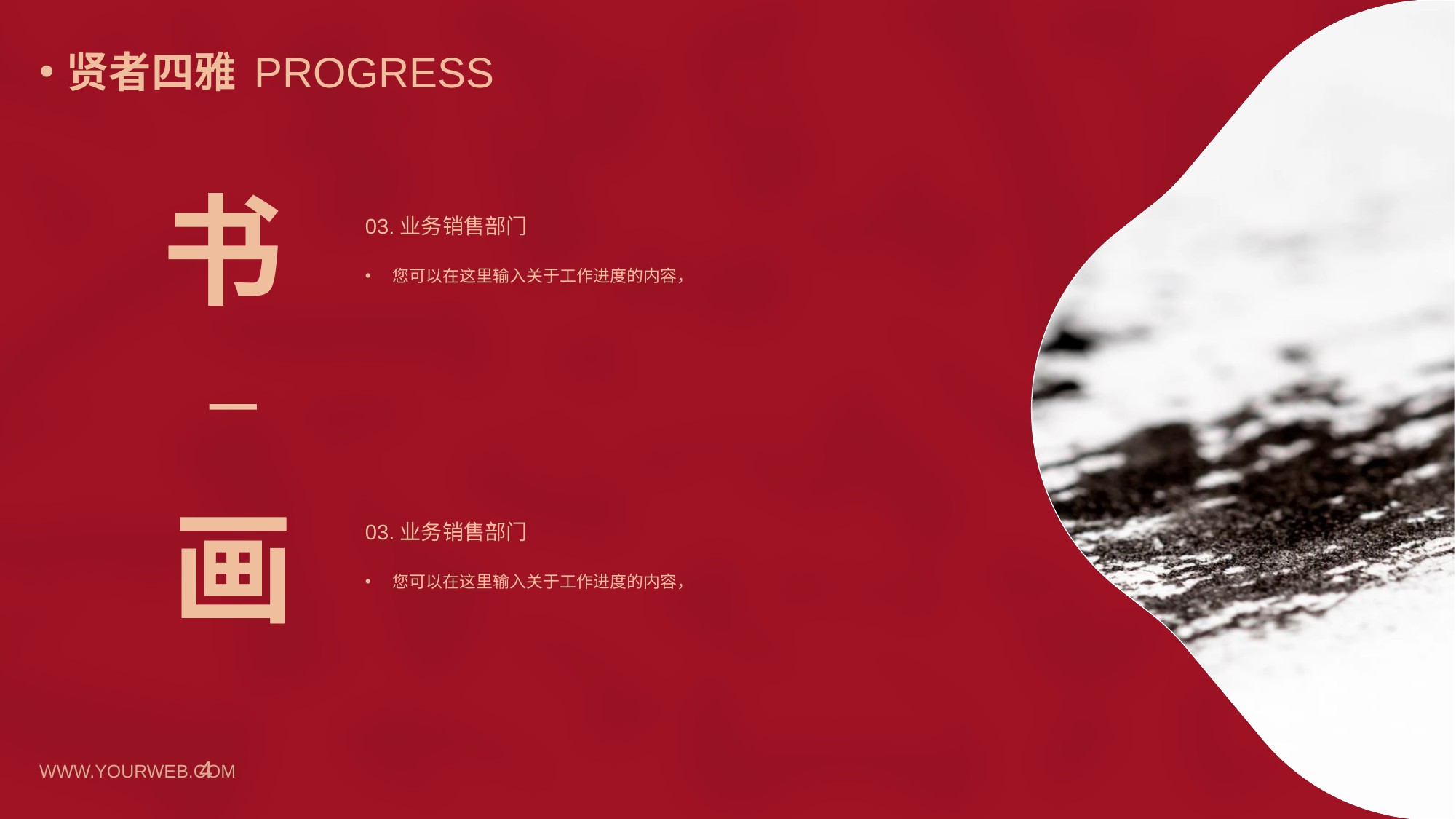

贤者四雅
PROGRESS
书
03.业务销售部门
您可以在这里输入关于工作进度的内容，

画
03.业务销售部门
您可以在这里输入关于工作进度的内容，
4